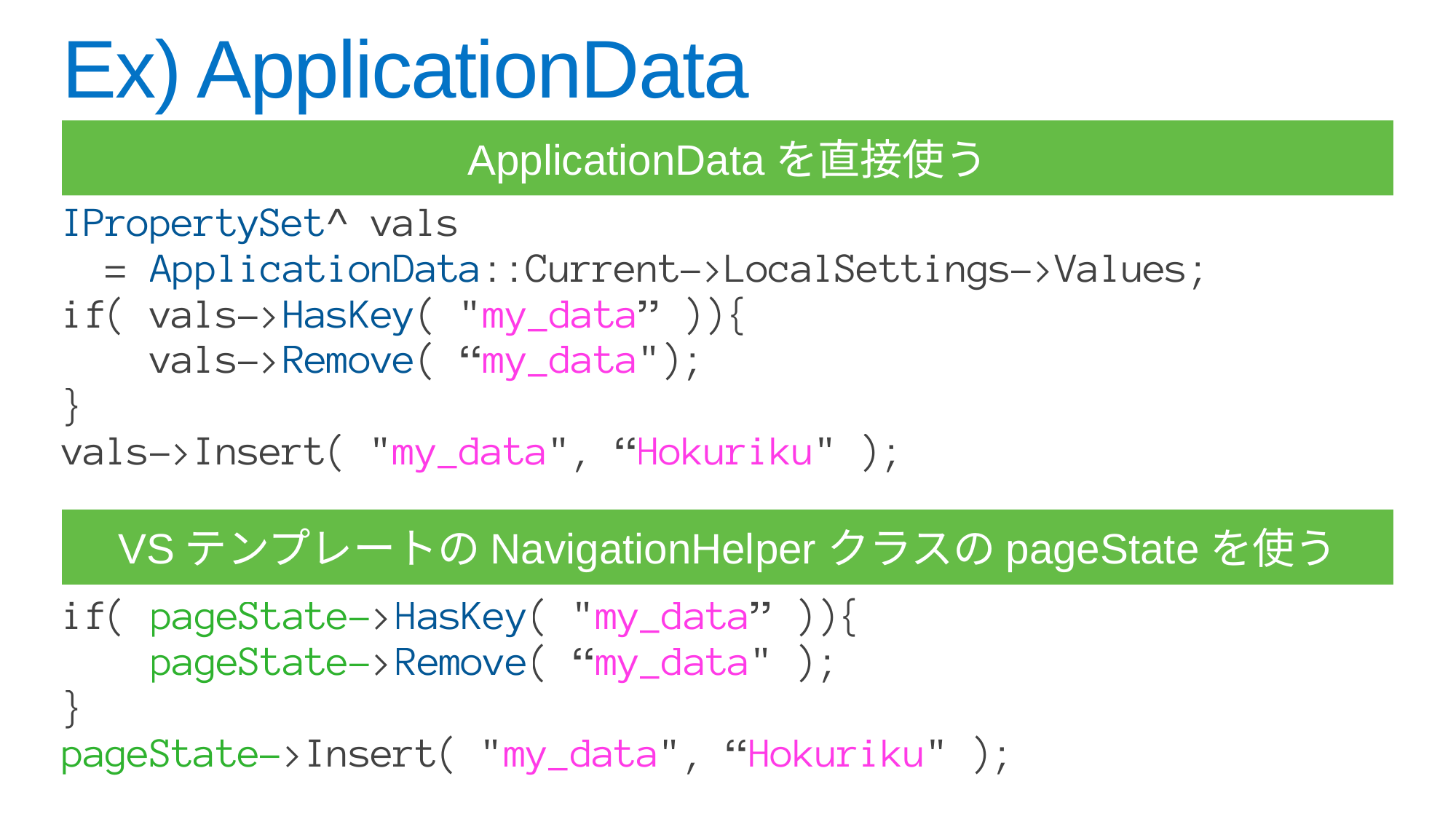

# Ex) ApplicationData
ApplicationDataを直接使う
IPropertySet^ vals
  = ApplicationData::Current->LocalSettings->Values;
if( vals->HasKey( "my_data” )){
    vals->Remove( “my_data");
}
vals->Insert( "my_data", “Hokuriku" );

if( pageState->HasKey( "my_data” )){
    pageState->Remove( “my_data" );
}
pageState->Insert( "my_data", “Hokuriku" );
VSテンプレートのNavigationHelperクラスのpageStateを使う